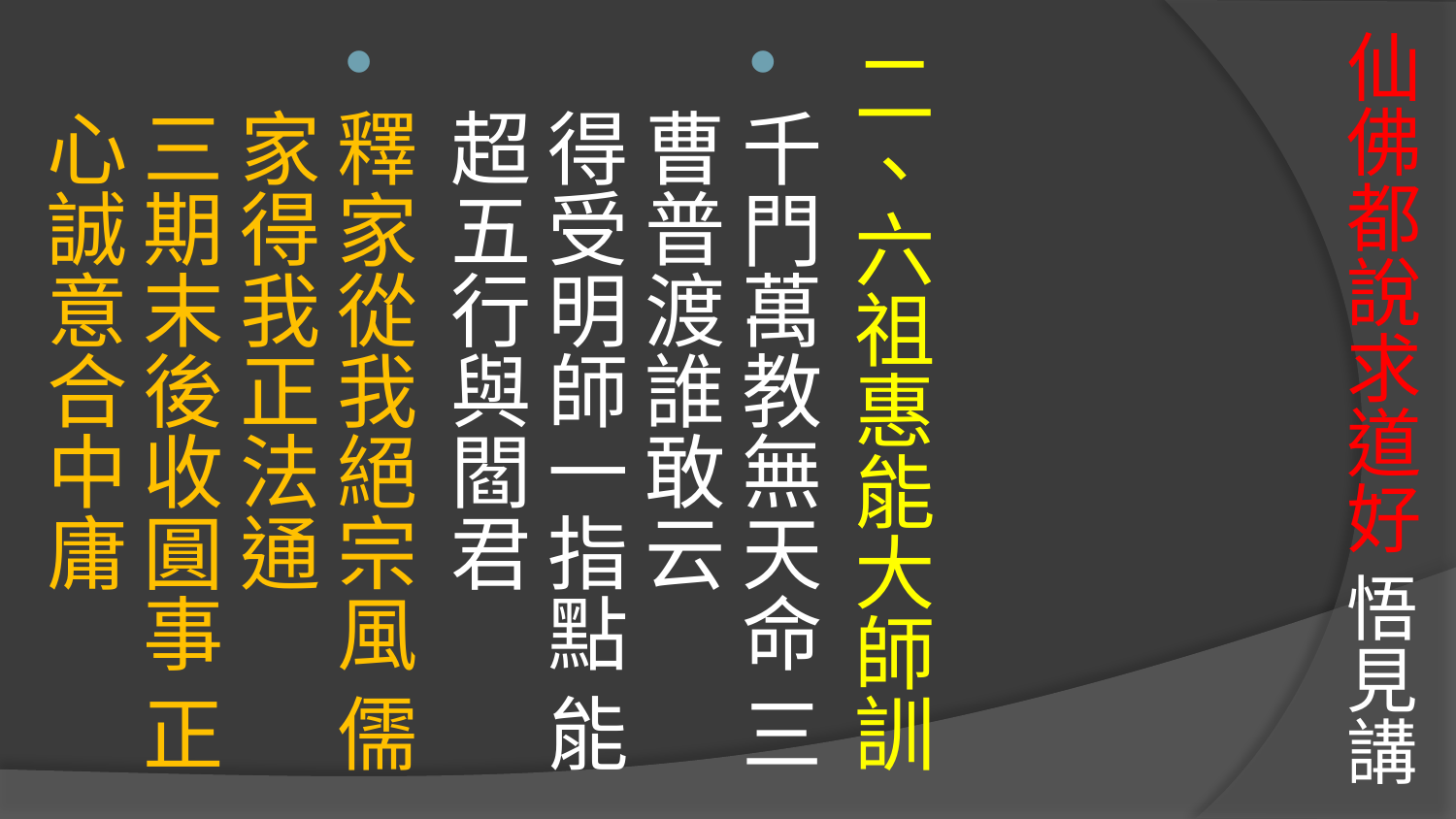

# 仙佛都說求道好 悟見講
二、六祖惠能大師訓
千門萬教無天命 三曹普渡誰敢云
得受明師一指點 能超五行與閻君
釋家從我絕宗風 儒家得我正法通
三期末後收圓事 正心誠意合中庸